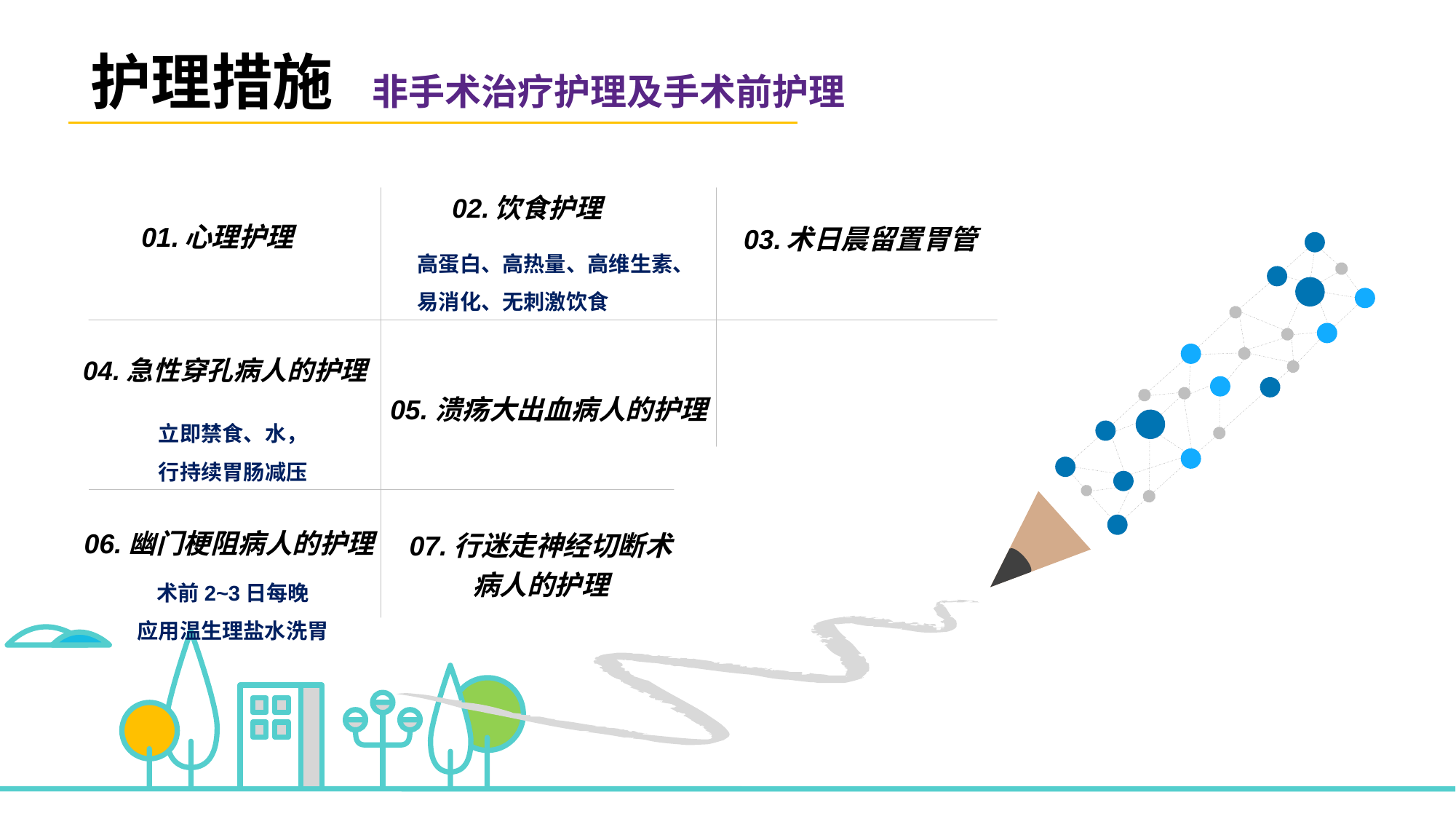

护理措施
非手术治疗护理及手术前护理
02.饮食护理
高蛋白、高热量、高维生素、易消化、无刺激饮食
01.心理护理
03.术日晨留置胃管

04.急性穿孔病人的护理
立即禁食、水，
行持续胃肠减压
05.溃疡大出血病人的护理
06.幽门梗阻病人的护理
术前2~3日每晚
应用温生理盐水洗胃
07.行迷走神经切断术
病人的护理